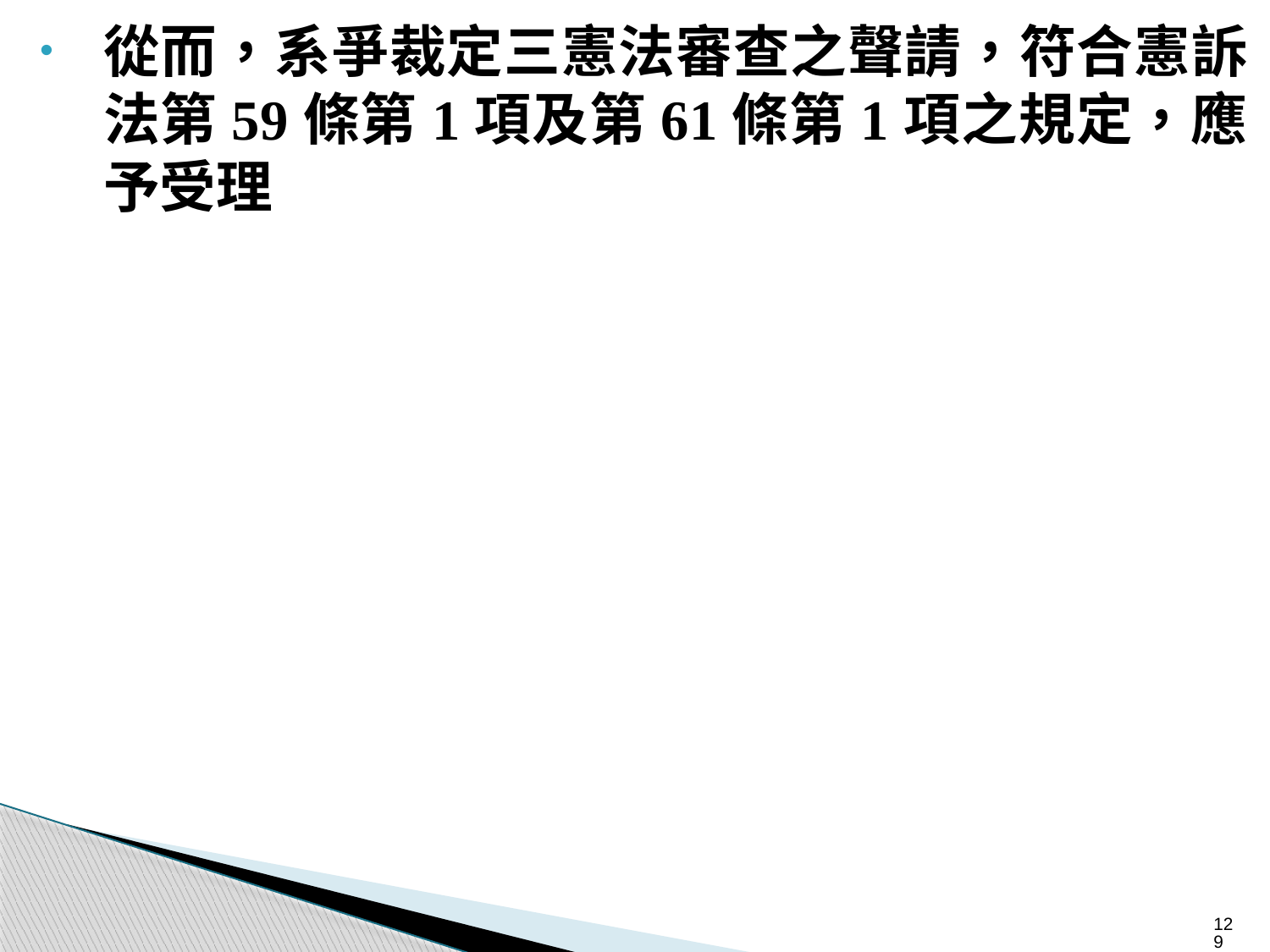

從而，系爭裁定三憲法審查之聲請，符合憲訴法第59條第1項及第61條第1項之規定，應予受理

129